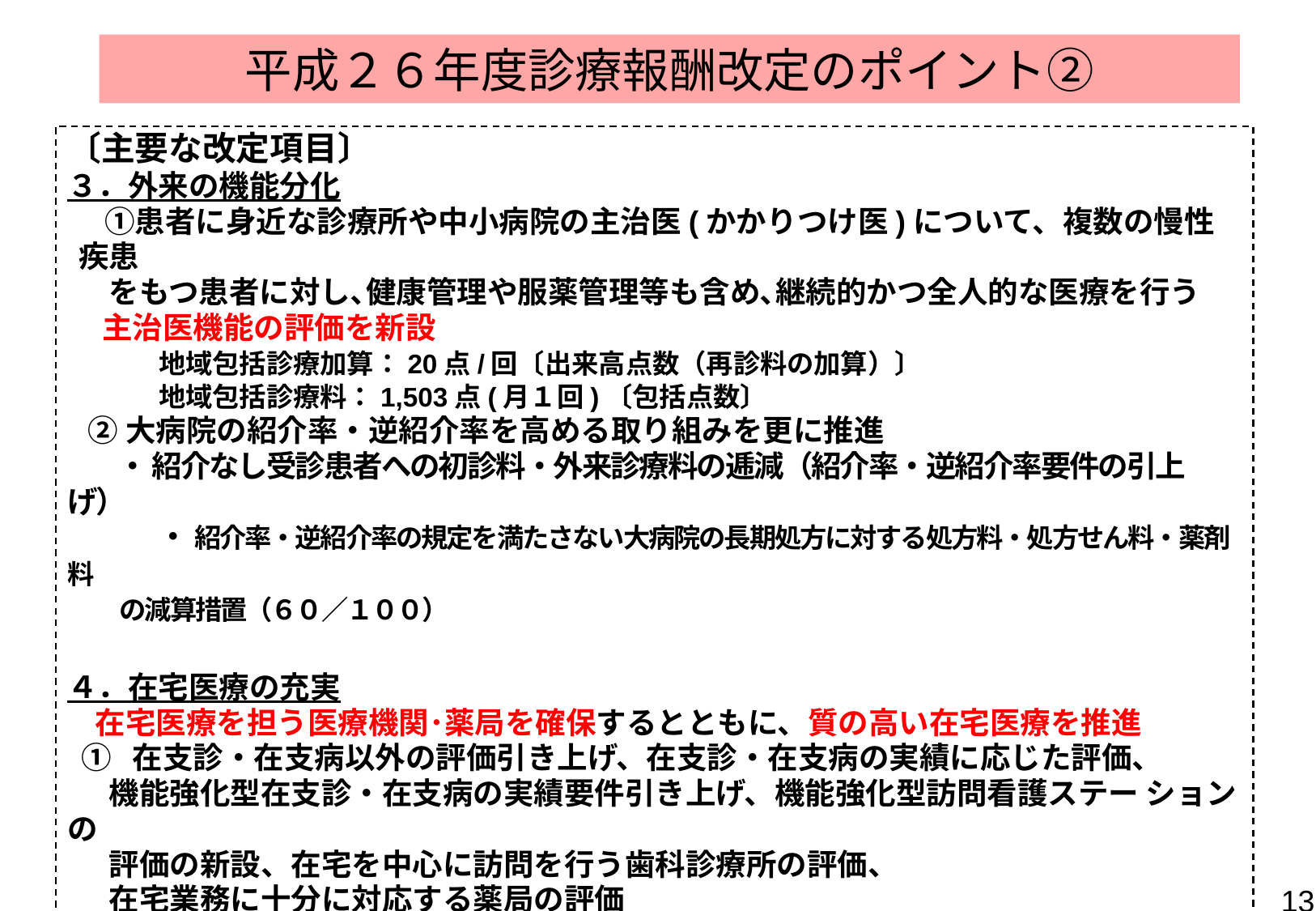

平成２６年度診療報酬改定のポイント②
〔主要な改定項目〕
３．外来の機能分化
　 ①患者に身近な診療所や中小病院の主治医(かかりつけ医)について、複数の慢性疾患
     をもつ患者に対し､健康管理や服薬管理等も含め､継続的かつ全人的な医療を行う
    主治医機能の評価を新設
              地域包括診療加算：20点/回〔出来高点数（再診料の加算）〕
              地域包括診療料：1,503点(月１回)〔包括点数〕
   ②大病院の紹介率・逆紹介率を高める取り組みを更に推進
        ・ 紹介なし受診患者への初診料・外来診療料の逓減（紹介率・逆紹介率要件の引上げ）
　　　 ・ 紹介率・逆紹介率の規定を満たさない大病院の長期処方に対する処方料・処方せん料・薬剤料
          の減算措置（６０／１００）

４．在宅医療の充実
   在宅医療を担う医療機関･薬局を確保するとともに、質の高い在宅医療を推進
  ①  在支診・在支病以外の評価引き上げ、在支診・在支病の実績に応じた評価、
     機能強化型在支診・在支病の実績要件引き上げ、機能強化型訪問看護ステー ションの
     評価の新設、在宅を中心に訪問を行う歯科診療所の評価、
     在宅業務に十分に対応する薬局の評価
  ②  同一建物における同一日の複数訪問の評価の引下げ、保険医療機関等が経済的
     誘引による患者紹介を受けることの禁止

13